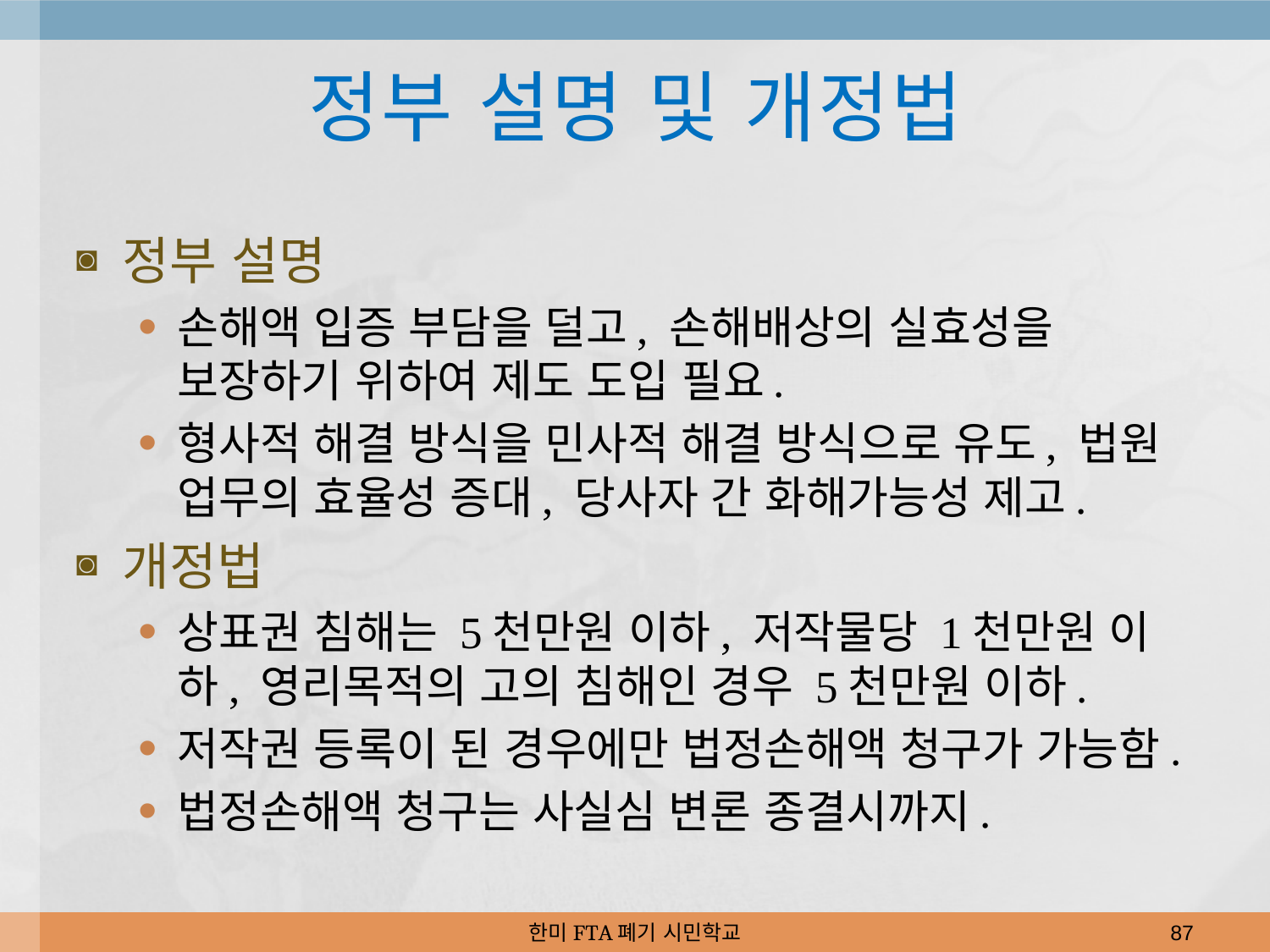

# 정부 설명 및 개정법
정부 설명
손해액 입증 부담을 덜고, 손해배상의 실효성을 보장하기 위하여 제도 도입 필요.
형사적 해결 방식을 민사적 해결 방식으로 유도, 법원 업무의 효율성 증대, 당사자 간 화해가능성 제고.
개정법
상표권 침해는 5천만원 이하, 저작물당 1천만원 이하, 영리목적의 고의 침해인 경우 5천만원 이하.
저작권 등록이 된 경우에만 법정손해액 청구가 가능함.
법정손해액 청구는 사실심 변론 종결시까지.
한미FTA폐기 시민학교
87